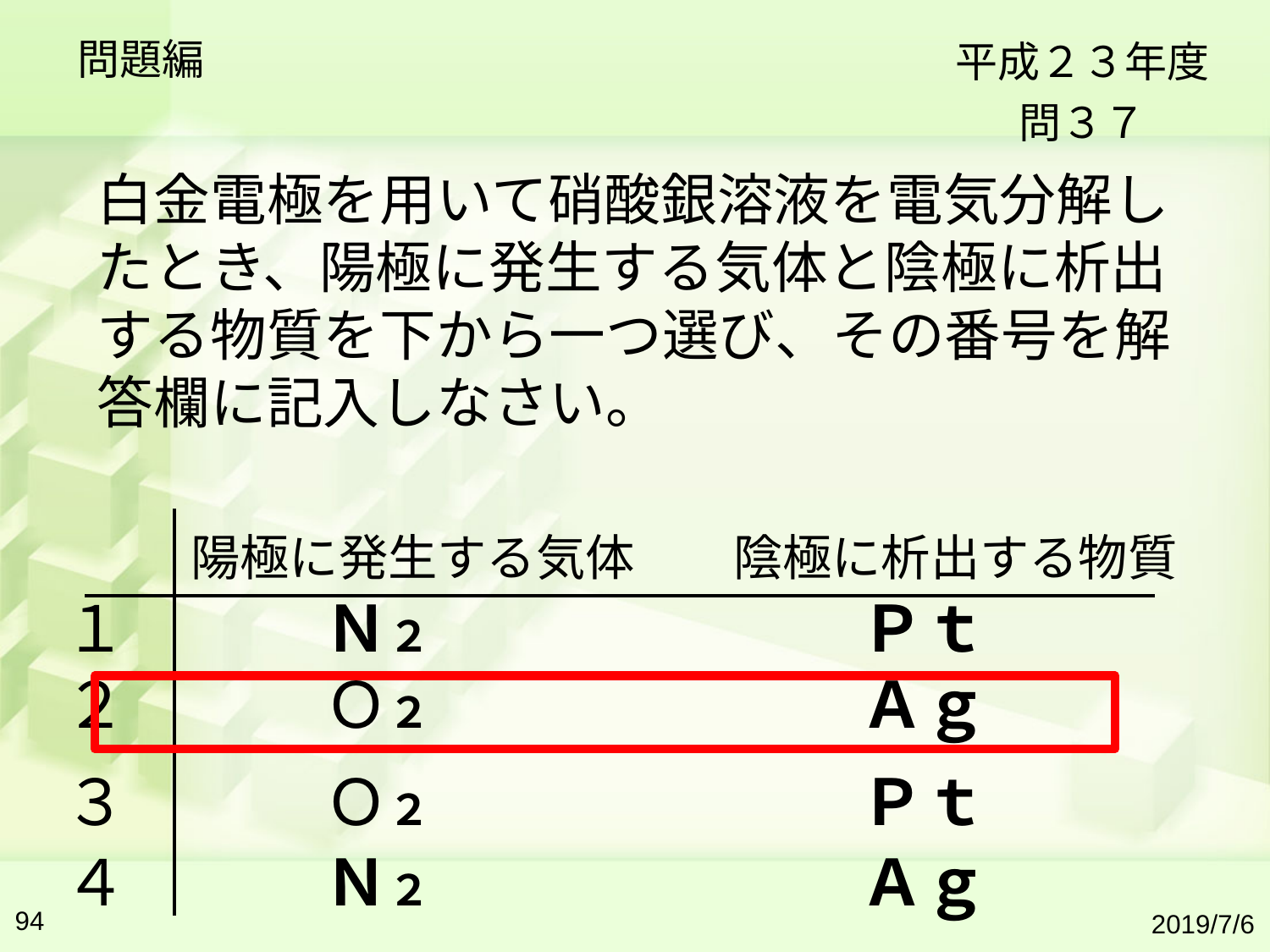

問題編
平成２３年度
問３７
白金電極を用いて硝酸銀溶液を電気分解したとき、陽極に発生する気体と陰極に析出する物質を下から一つ選び、その番号を解答欄に記入しなさい。
　　陽極に発生する気体　　陰極に析出する物質
１	Ｎ２	Ｐｔ
２	Ｏ２	Ａｇ
３	Ｏ２ 	Ｐｔ
４	Ｎ２	Ａｇ

94
2019/7/6